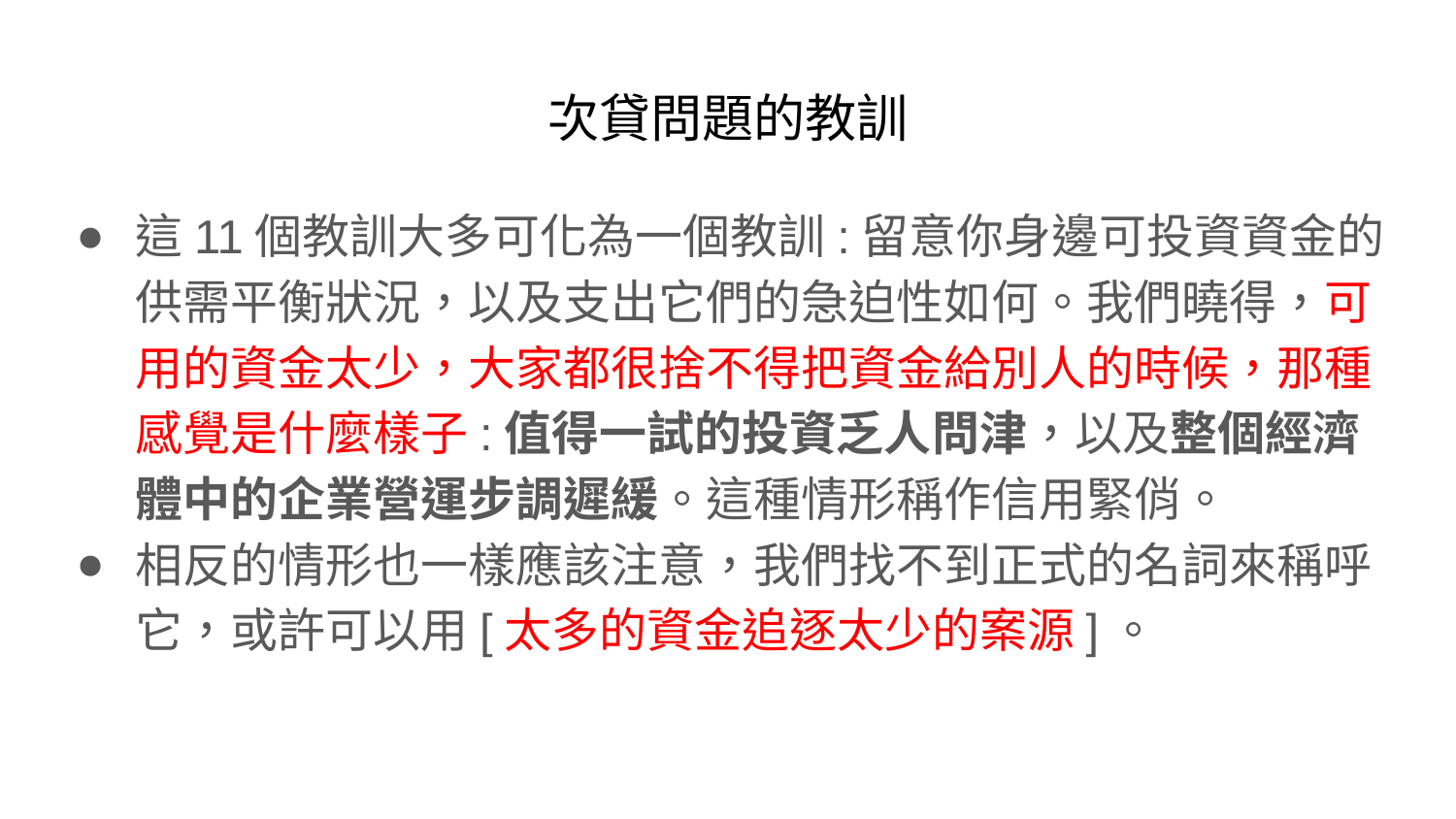

# 次貸問題的教訓
這11個教訓大多可化為一個教訓:留意你身邊可投資資金的供需平衡狀況，以及支出它們的急迫性如何。我們曉得，可用的資金太少，大家都很捨不得把資金給別人的時候，那種感覺是什麼樣子:值得一試的投資乏人問津，以及整個經濟體中的企業營運步調遲緩。這種情形稱作信用緊俏。
相反的情形也一樣應該注意，我們找不到正式的名詞來稱呼它，或許可以用[太多的資金追逐太少的案源]。